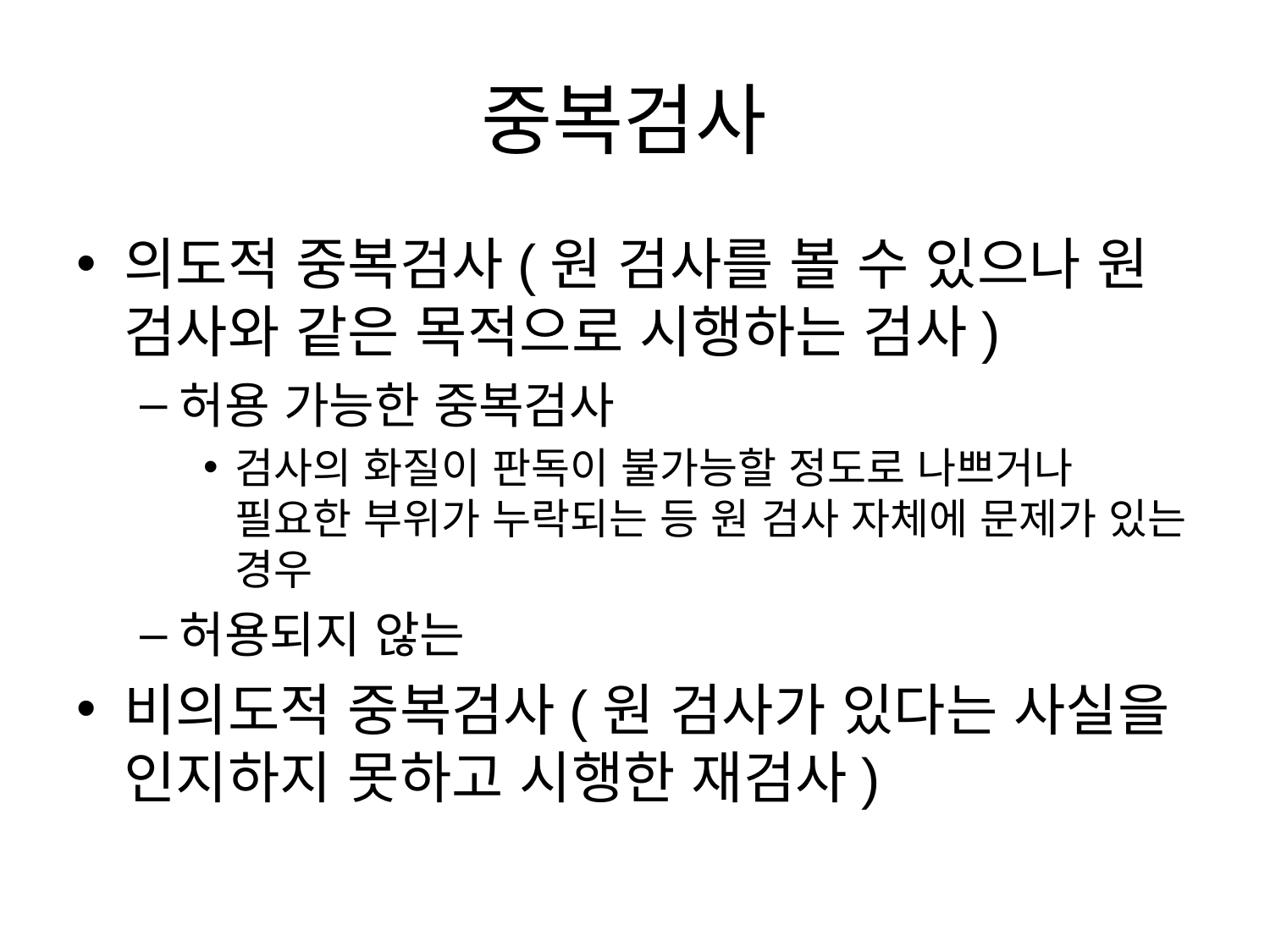

# 중복검사
의도적 중복검사(원 검사를 볼 수 있으나 원 검사와 같은 목적으로 시행하는 검사)
허용 가능한 중복검사
검사의 화질이 판독이 불가능할 정도로 나쁘거나 필요한 부위가 누락되는 등 원 검사 자체에 문제가 있는 경우
허용되지 않는
비의도적 중복검사(원 검사가 있다는 사실을 인지하지 못하고 시행한 재검사)